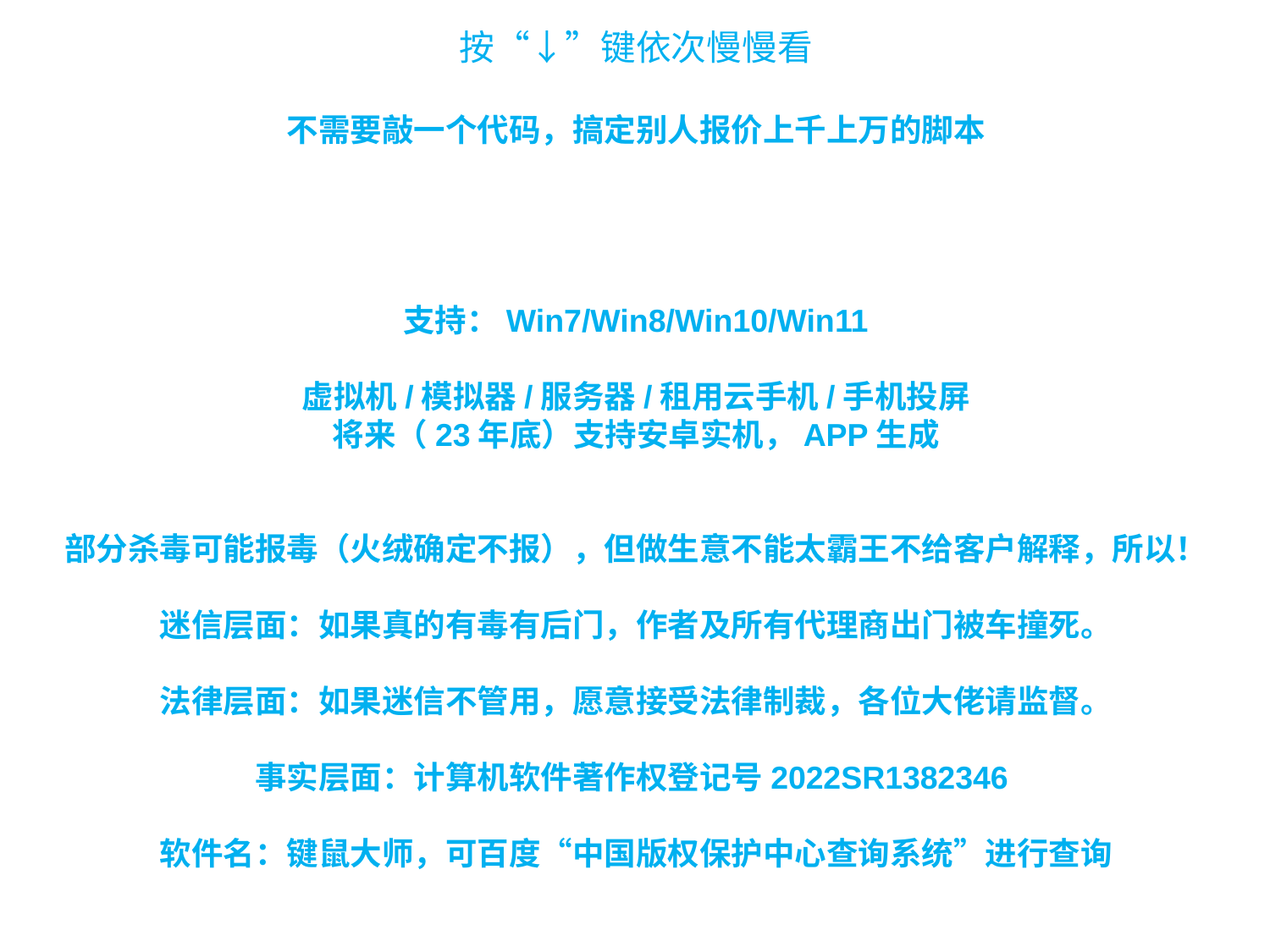

# 按“↓”键依次慢慢看 不需要敲一个代码，搞定别人报价上千上万的脚本 支持：Win7/Win8/Win10/Win11 虚拟机/模拟器/服务器/租用云手机/手机投屏 将来（23年底）支持安卓实机，APP生成 部分杀毒可能报毒（火绒确定不报），但做生意不能太霸王不给客户解释，所以！ 迷信层面：如果真的有毒有后门，作者及所有代理商出门被车撞死。 法律层面：如果迷信不管用，愿意接受法律制裁，各位大佬请监督。 事实层面：计算机软件著作权登记号2022SR1382346 软件名：键鼠大师，可百度“中国版权保护中心查询系统”进行查询